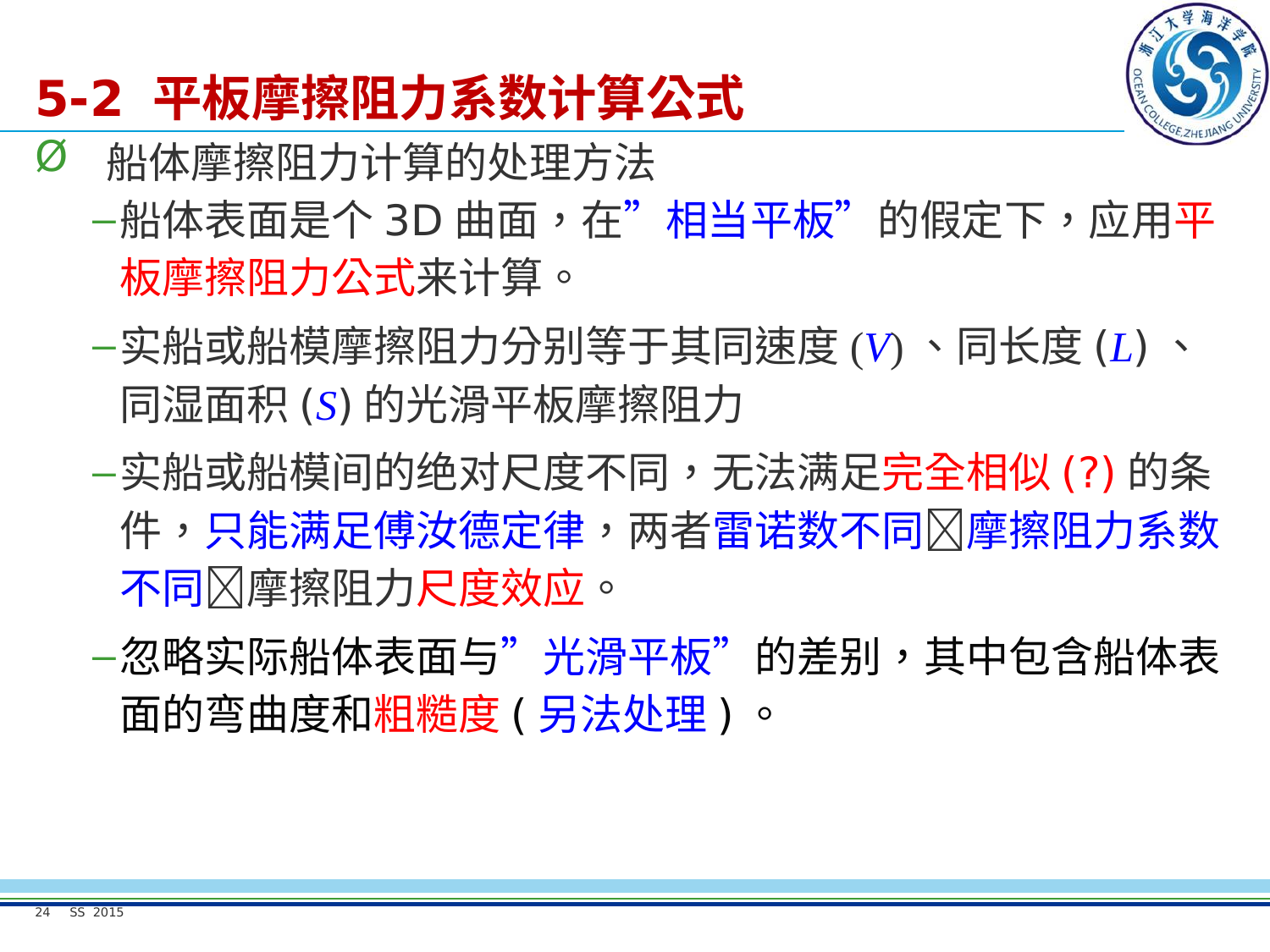

# 5-2 平板摩擦阻力系数计算公式
船体摩擦阻力计算的处理方法
船体表面是个3D曲面，在”相当平板”的假定下，应用平板摩擦阻力公式来计算。
实船或船模摩擦阻力分别等于其同速度(V)、同长度(L)、同湿面积(S)的光滑平板摩擦阻力
实船或船模间的绝对尺度不同，无法满足完全相似(?)的条件，只能满足傅汝德定律，两者雷诺数不同→摩擦阻力系数不同→摩擦阻力尺度效应。
忽略实际船体表面与”光滑平板”的差别，其中包含船体表面的弯曲度和粗糙度(另法处理)。
24